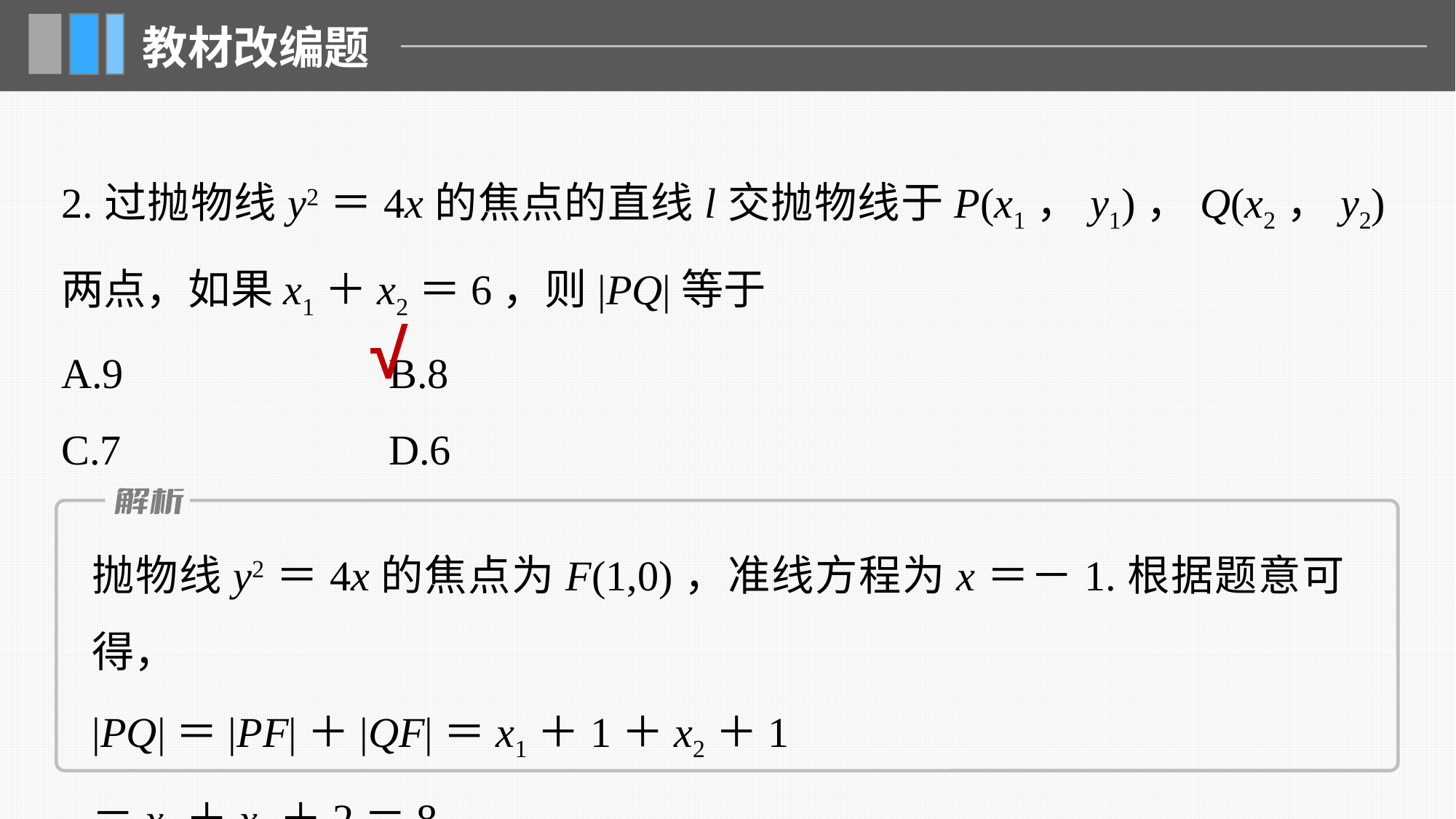

2.过抛物线y2＝4x的焦点的直线l交抛物线于P(x1，y1)，Q(x2，y2)两点，如果x1＋x2＝6，则|PQ|等于
A.9  		B.8
C.7  		D.6
√

抛物线y2＝4x的焦点为F(1,0)，准线方程为x＝－1.根据题意可得，
|PQ|＝|PF|＋|QF|＝x1＋1＋x2＋1
＝x1＋x2＋2＝8.